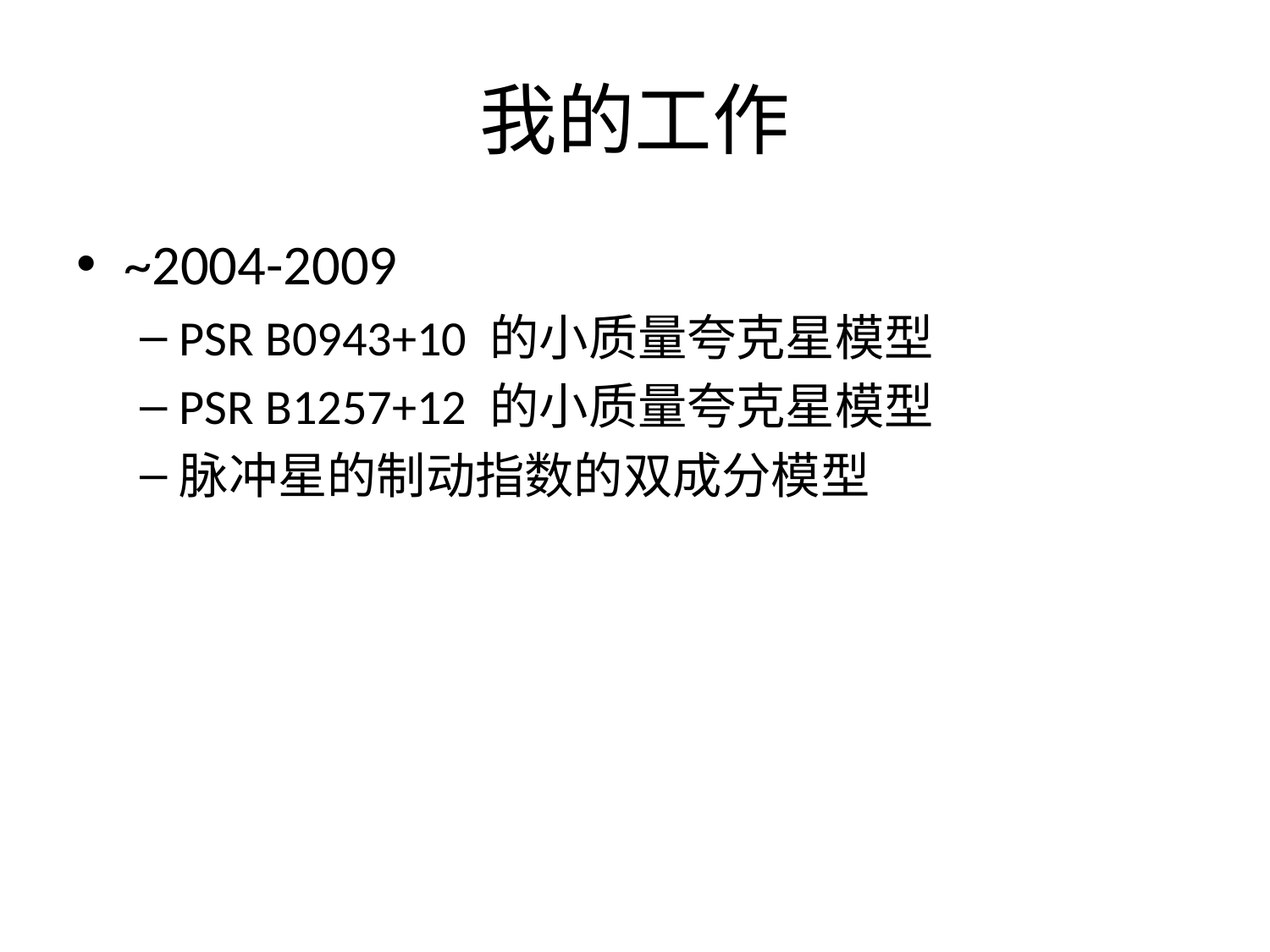

# 我的工作
~2004-2009
PSR B0943+10 的小质量夸克星模型
PSR B1257+12 的小质量夸克星模型
脉冲星的制动指数的双成分模型